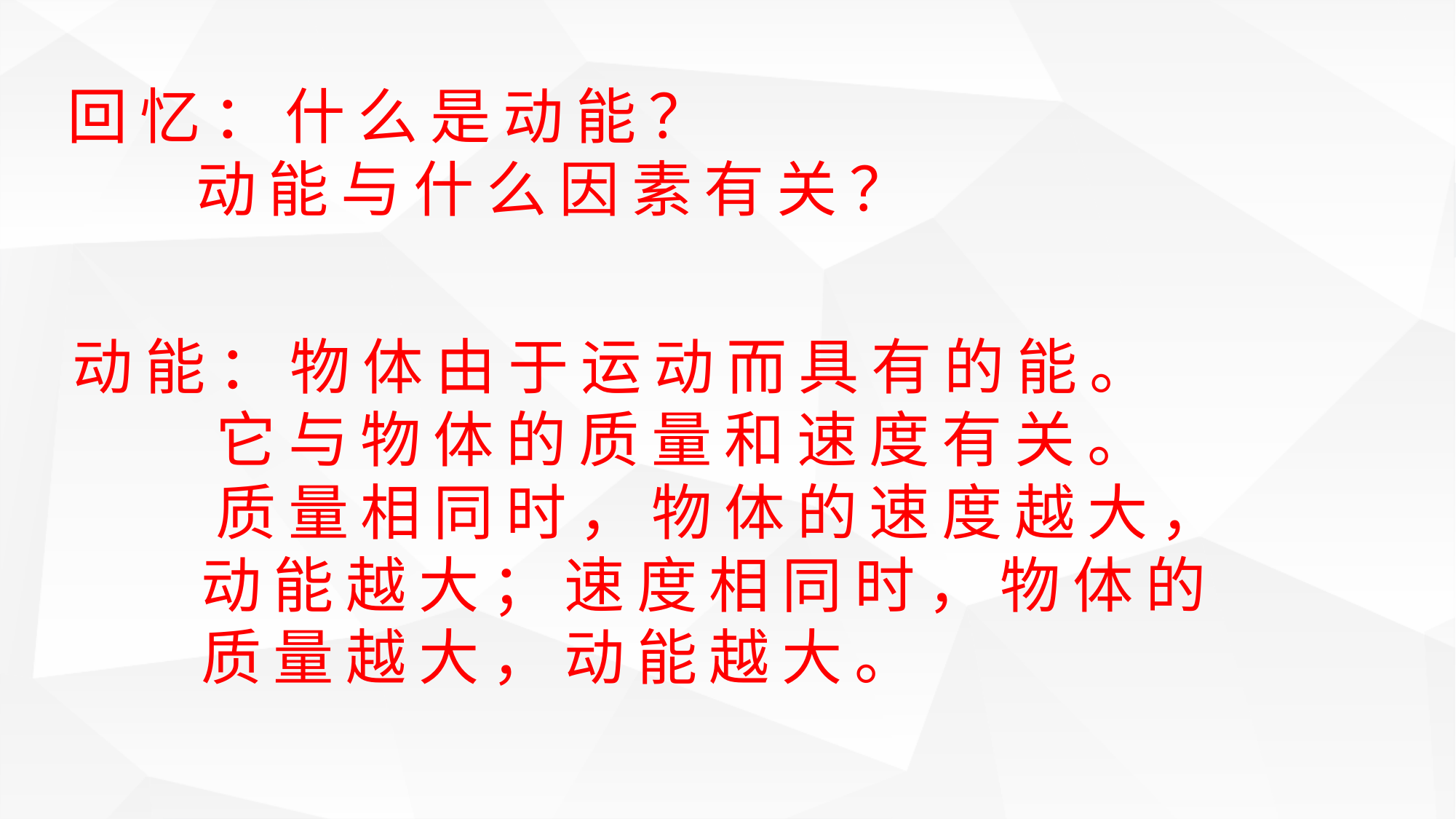

回忆：什么是动能？
     动能与什么因素有关？
动能：物体由于运动而具有的能。
     它与物体的质量和速度有关。
     质量相同时，物体的速度越大，
     动能越大；速度相同时，物体的
     质量越大，动能越大。